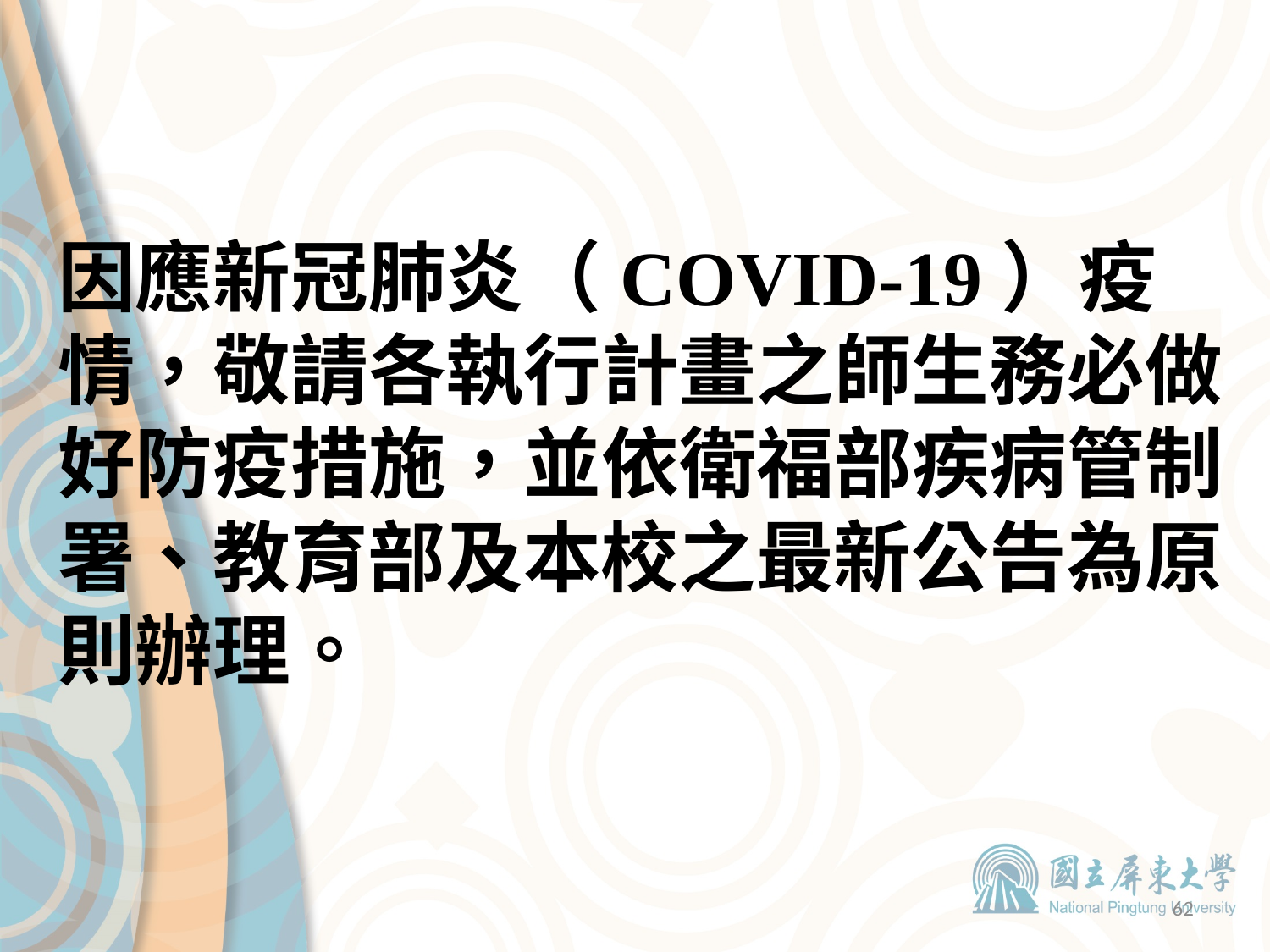

# 防疫小叮嚀
因應新冠肺炎（COVID-19）疫情，敬請各執行計畫之師生務必做好防疫措施，並依衛福部疾病管制署、教育部及本校之最新公告為原則辦理。
62